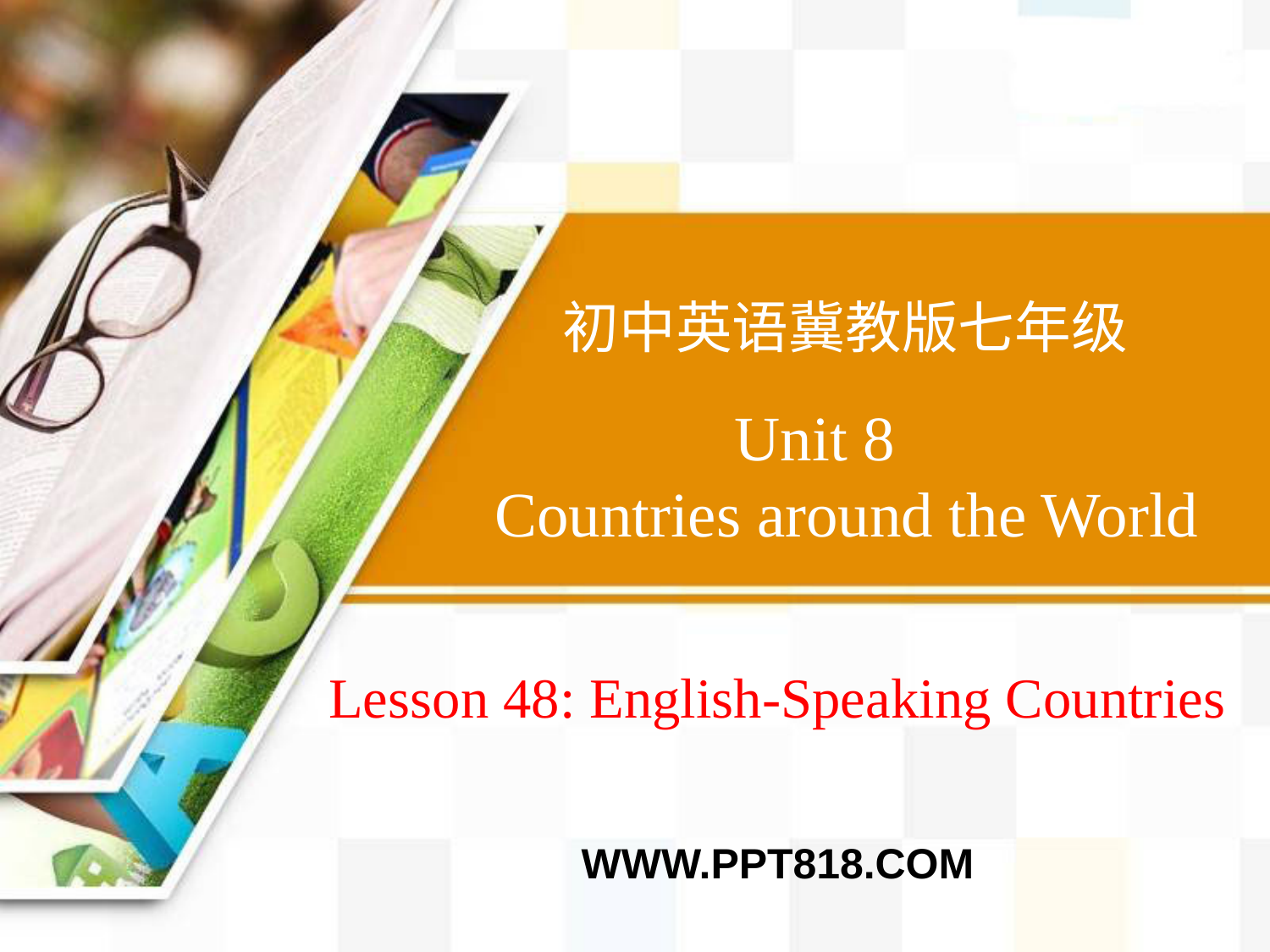

初中英语冀教版七年级
Unit 8
Countries around the World
Lesson 48: English-Speaking Countries
WWW.PPT818.COM